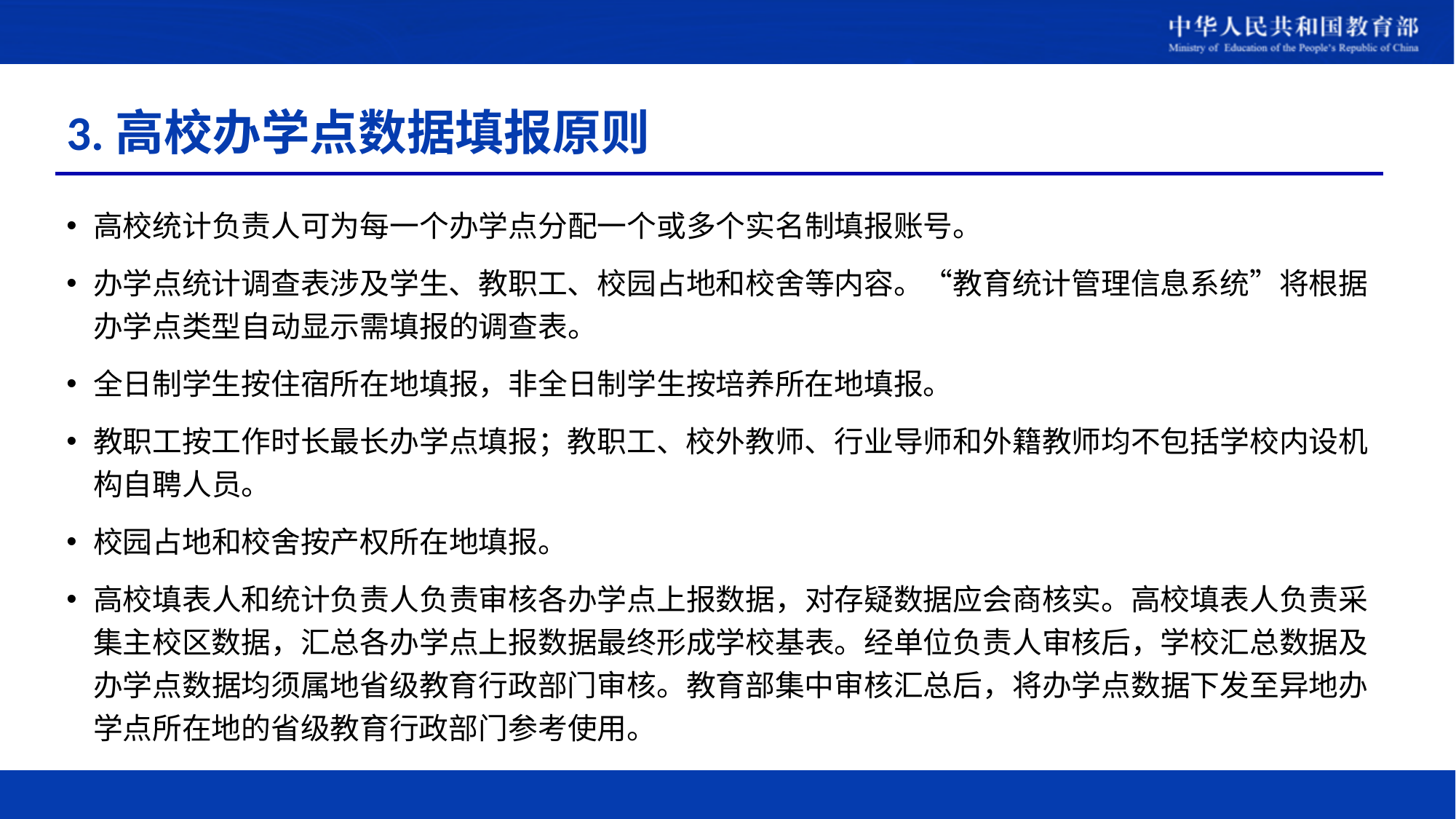

# 3.高校办学点数据填报原则
高校统计负责人可为每一个办学点分配一个或多个实名制填报账号。
办学点统计调查表涉及学生、教职工、校园占地和校舍等内容。“教育统计管理信息系统”将根据办学点类型自动显示需填报的调查表。
全日制学生按住宿所在地填报，非全日制学生按培养所在地填报。
教职工按工作时长最长办学点填报；教职工、校外教师、行业导师和外籍教师均不包括学校内设机构自聘人员。
校园占地和校舍按产权所在地填报。
高校填表人和统计负责人负责审核各办学点上报数据，对存疑数据应会商核实。高校填表人负责采集主校区数据，汇总各办学点上报数据最终形成学校基表。经单位负责人审核后，学校汇总数据及办学点数据均须属地省级教育行政部门审核。教育部集中审核汇总后，将办学点数据下发至异地办学点所在地的省级教育行政部门参考使用。
89